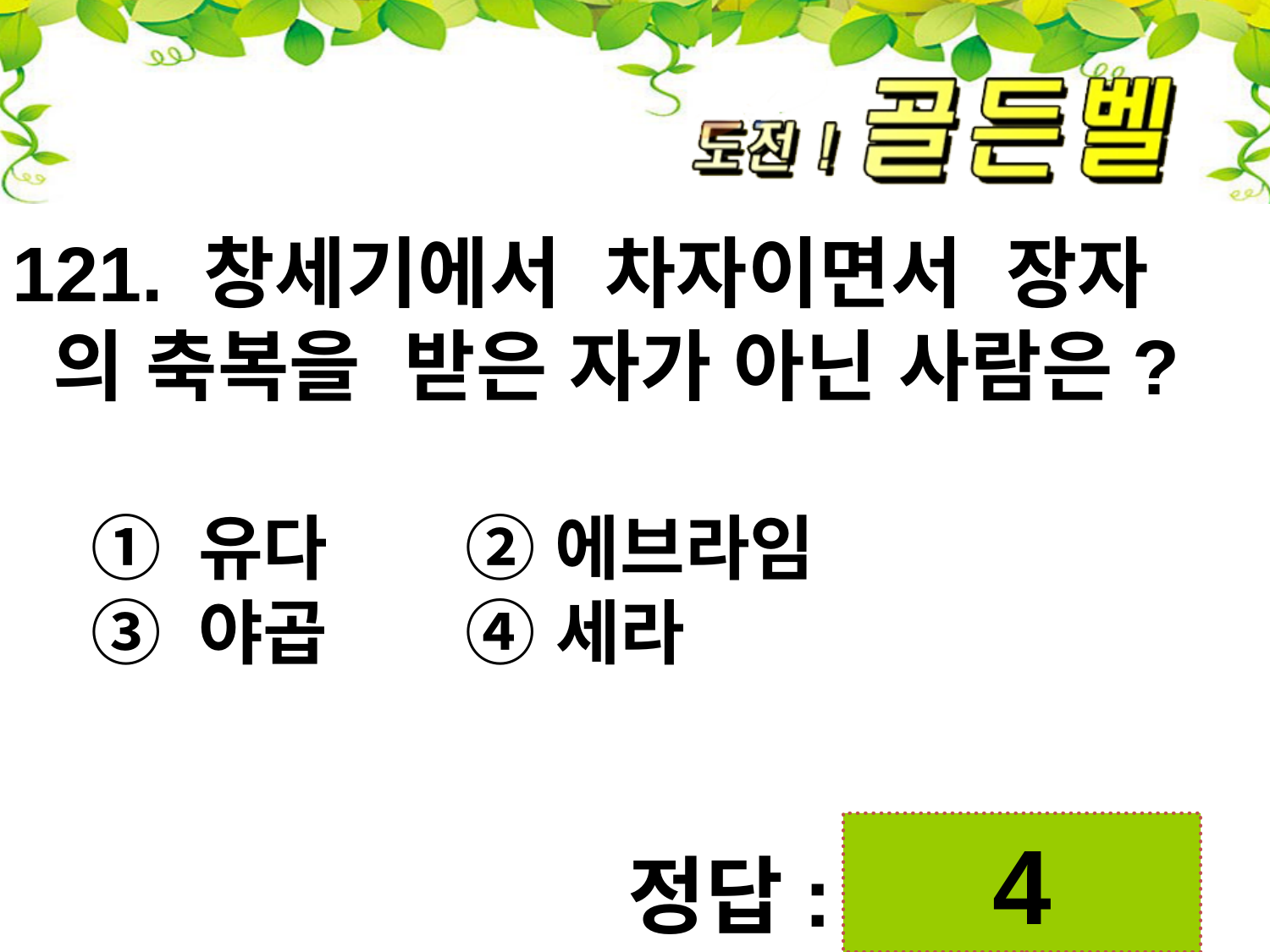

121. 창세기에서  차자이면서  장자
 의 축복을  받은 자가 아닌 사람은?

    ① 유다       ② 에브라임
    ③ 야곱       ④ 세라
4
정답: